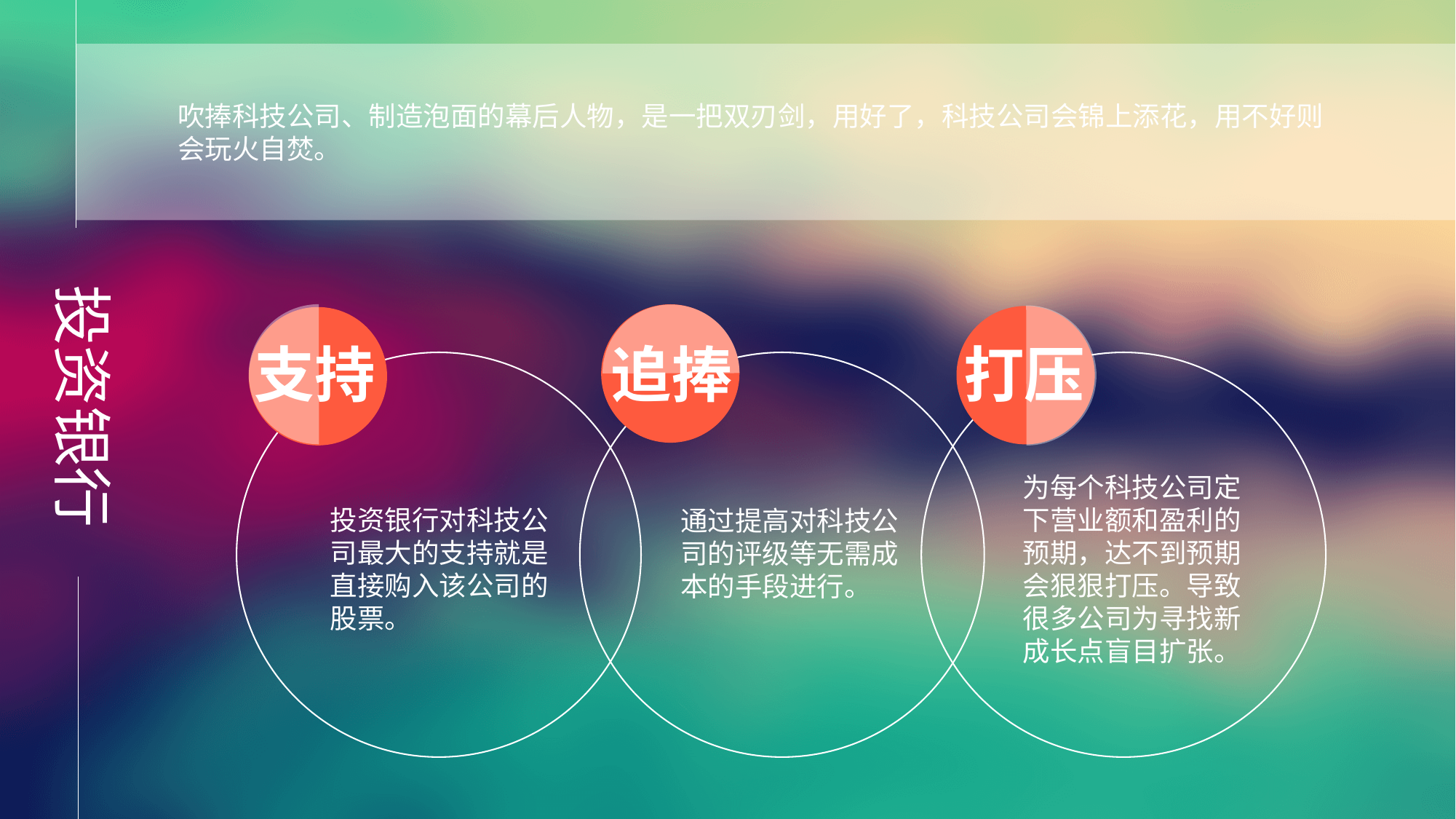

吹捧科技公司、制造泡面的幕后人物，是一把双刃剑，用好了，科技公司会锦上添花，用不好则会玩火自焚。
投资银行

支持
追捧
打压

为每个科技公司定下营业额和盈利的预期，达不到预期会狠狠打压。导致很多公司为寻找新成长点盲目扩张。
投资银行对科技公司最大的支持就是直接购入该公司的股票。
通过提高对科技公司的评级等无需成本的手段进行。